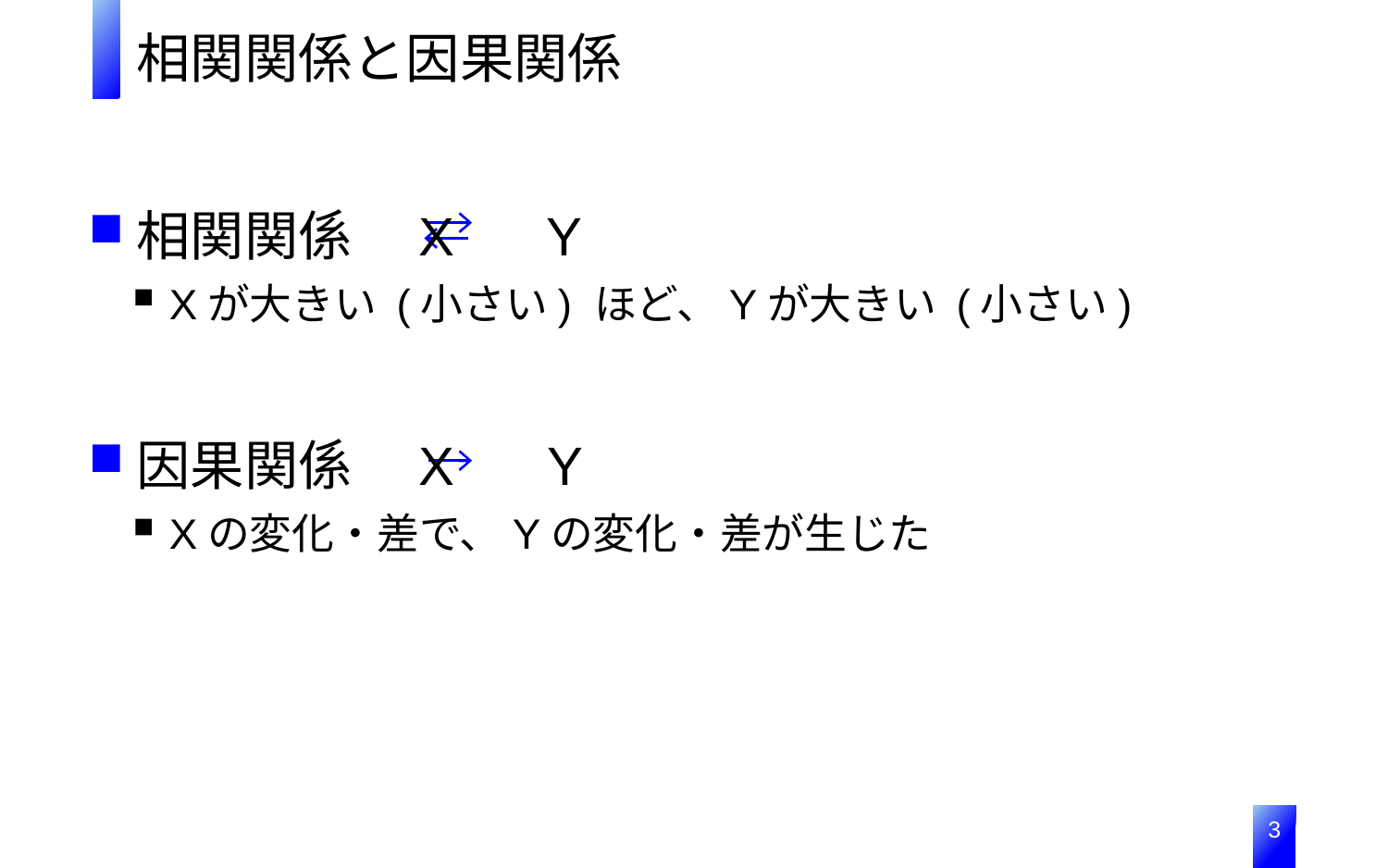

相関関係と因果関係
相関関係　X　 Y

Xが大きい (小さい) ほど、Yが大きい (小さい)

因果関係　X　 Y

Xの変化・差で、Yの変化・差が生じた